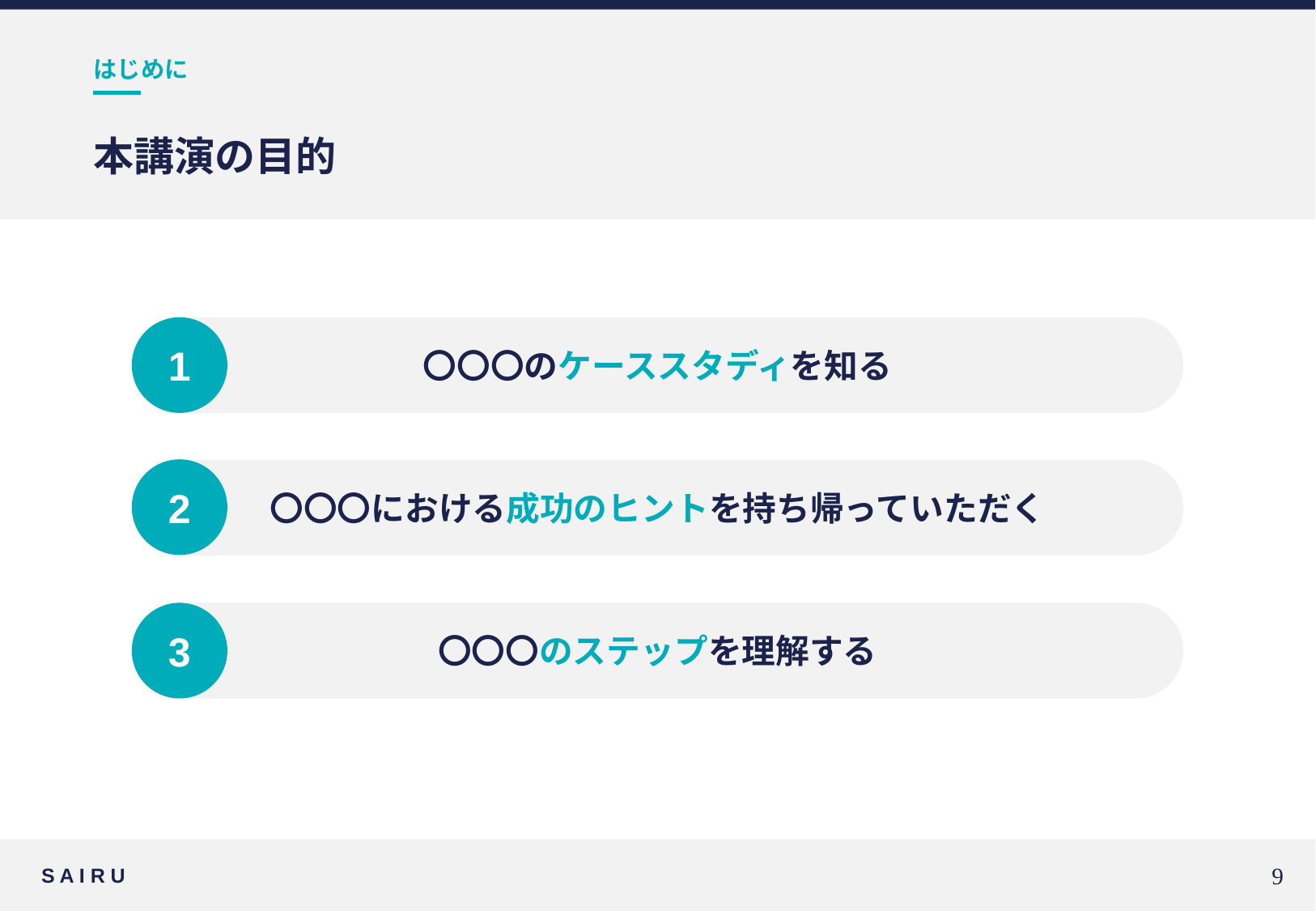

はじめに
# 本講演の目的
〇〇〇のケーススタディを知る
1
2
〇〇〇における成功のヒントを持ち帰っていただく
〇〇〇のステップを理解する
3
S A I R U
9